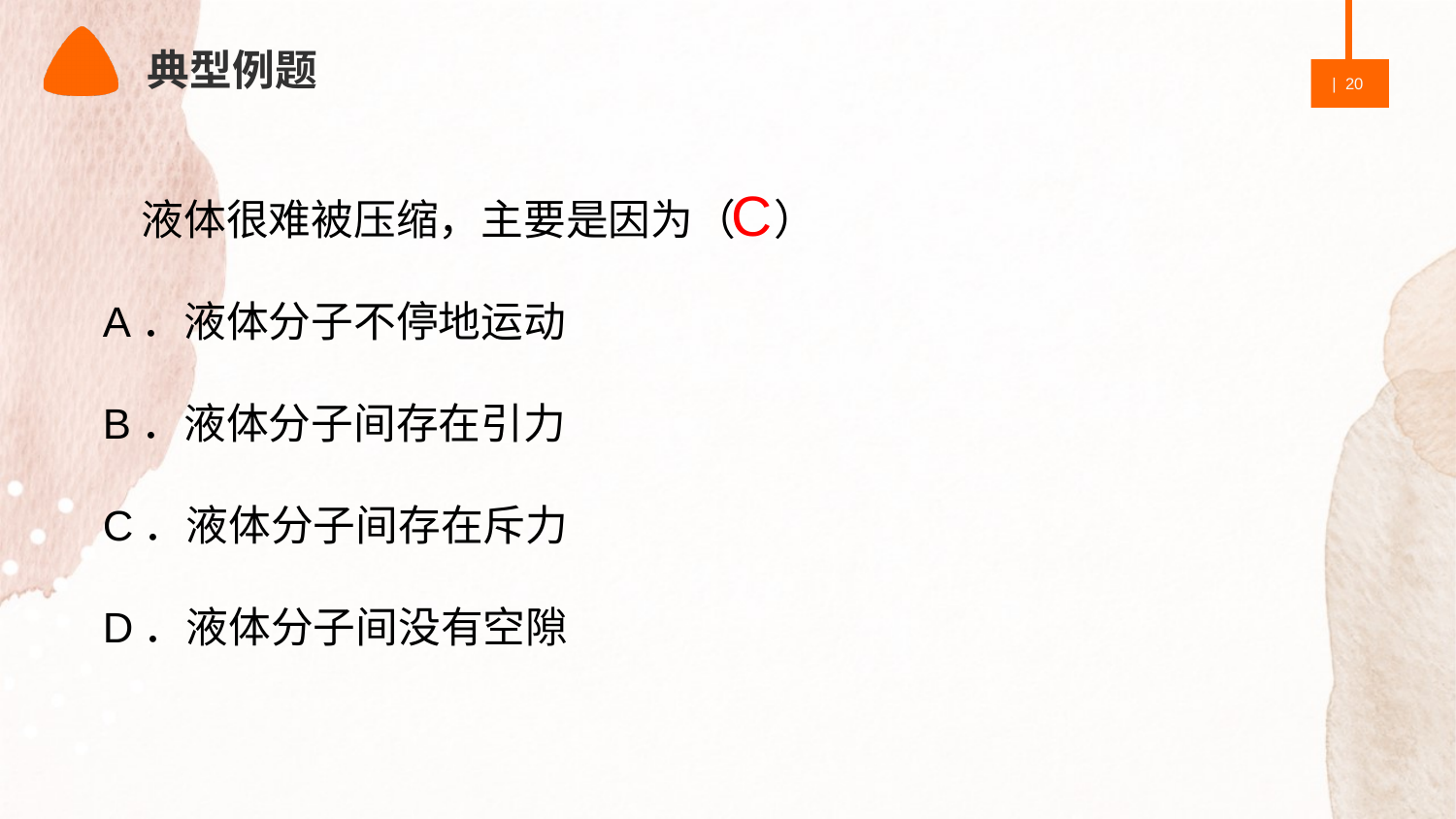

典型例题
   液体很难被压缩，主要是因为（    ）
A．液体分子不停地运动
B．液体分子间存在引力
C．液体分子间存在斥力
D．液体分子间没有空隙
C